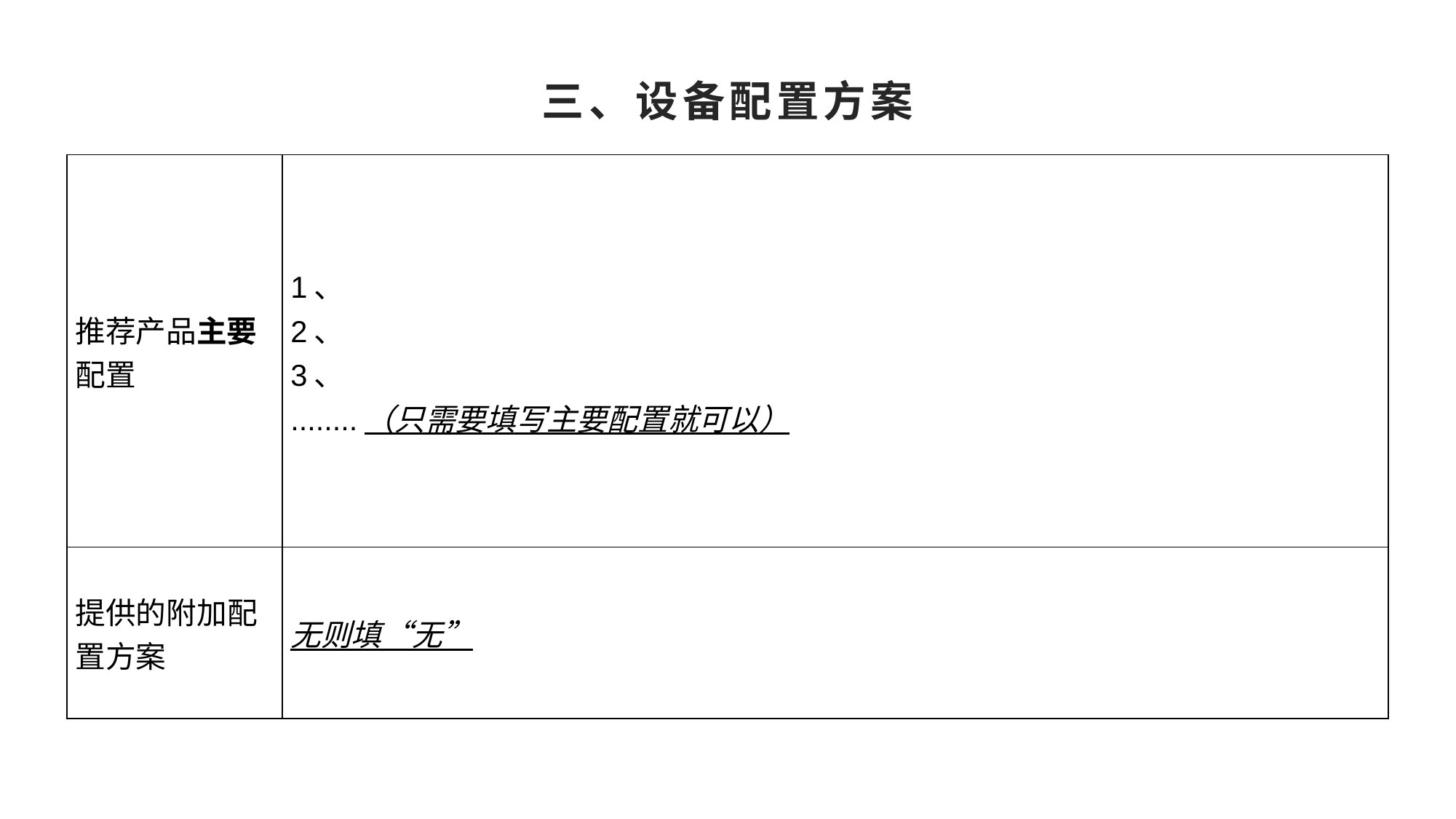

# 三、设备配置方案

| 推荐产品主要配置 | 1、 2、 3、 ........（只需要填写主要配置就可以） |
| --- | --- |
| 提供的附加配置方案 | 无则填“无” |